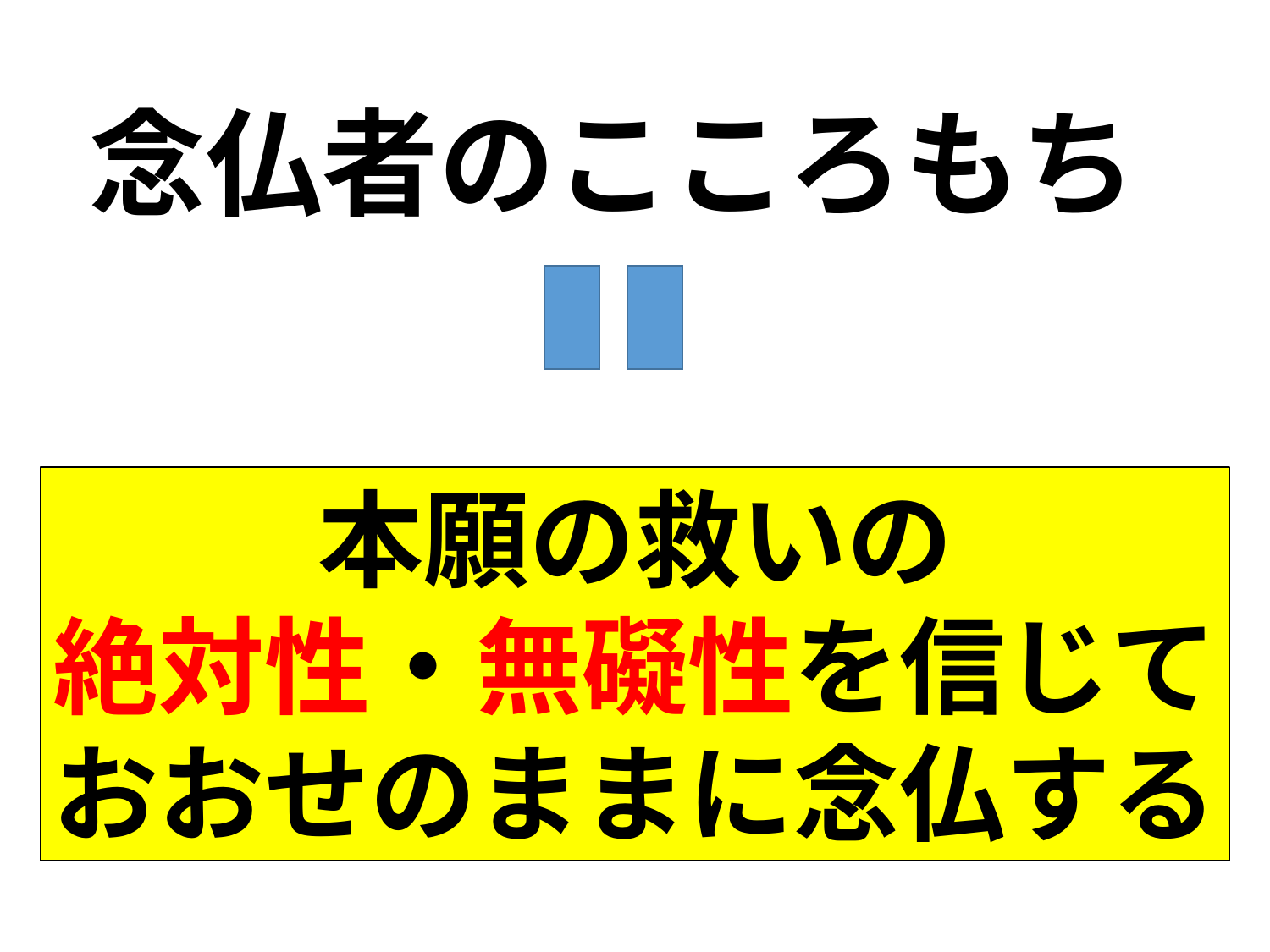

念仏者のこころもち

本願の救いの
絶対性・無礙性を信じて
おおせのままに念仏する